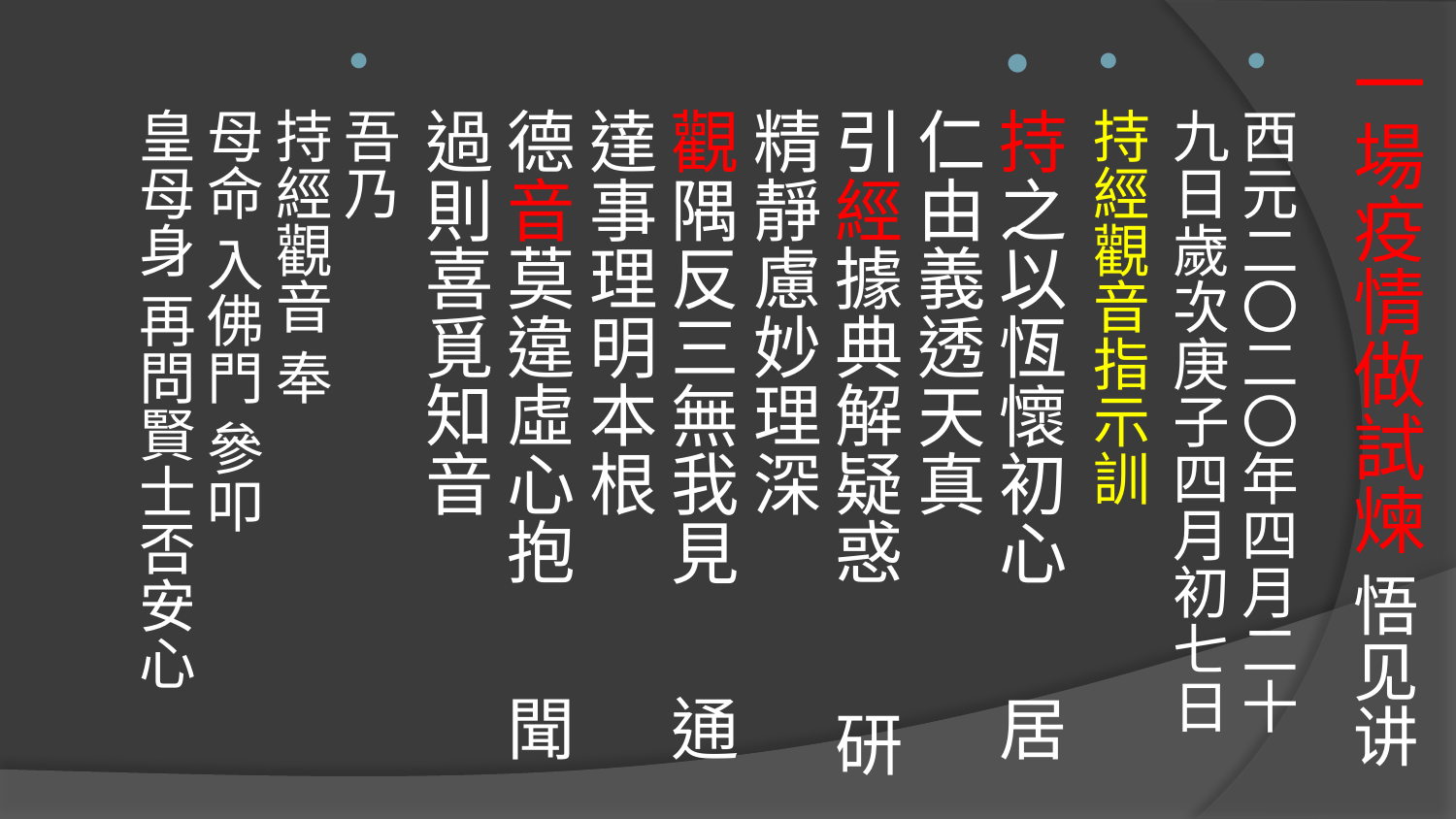

# 一場疫情做試煉 悟见讲
西元二〇二〇年四月二十九日歲次庚子四月初七日
持經觀音指示訓
持之以恆懷初心       居仁由義透天真
引經據典解疑惑        研精靜慮妙理深
觀隅反三無我見       通達事理明本根
德音莫違虛心抱       聞過則喜覓知音
吾乃
持經觀音 奉
母命 入佛門 參叩
皇母身 再問賢士否安心